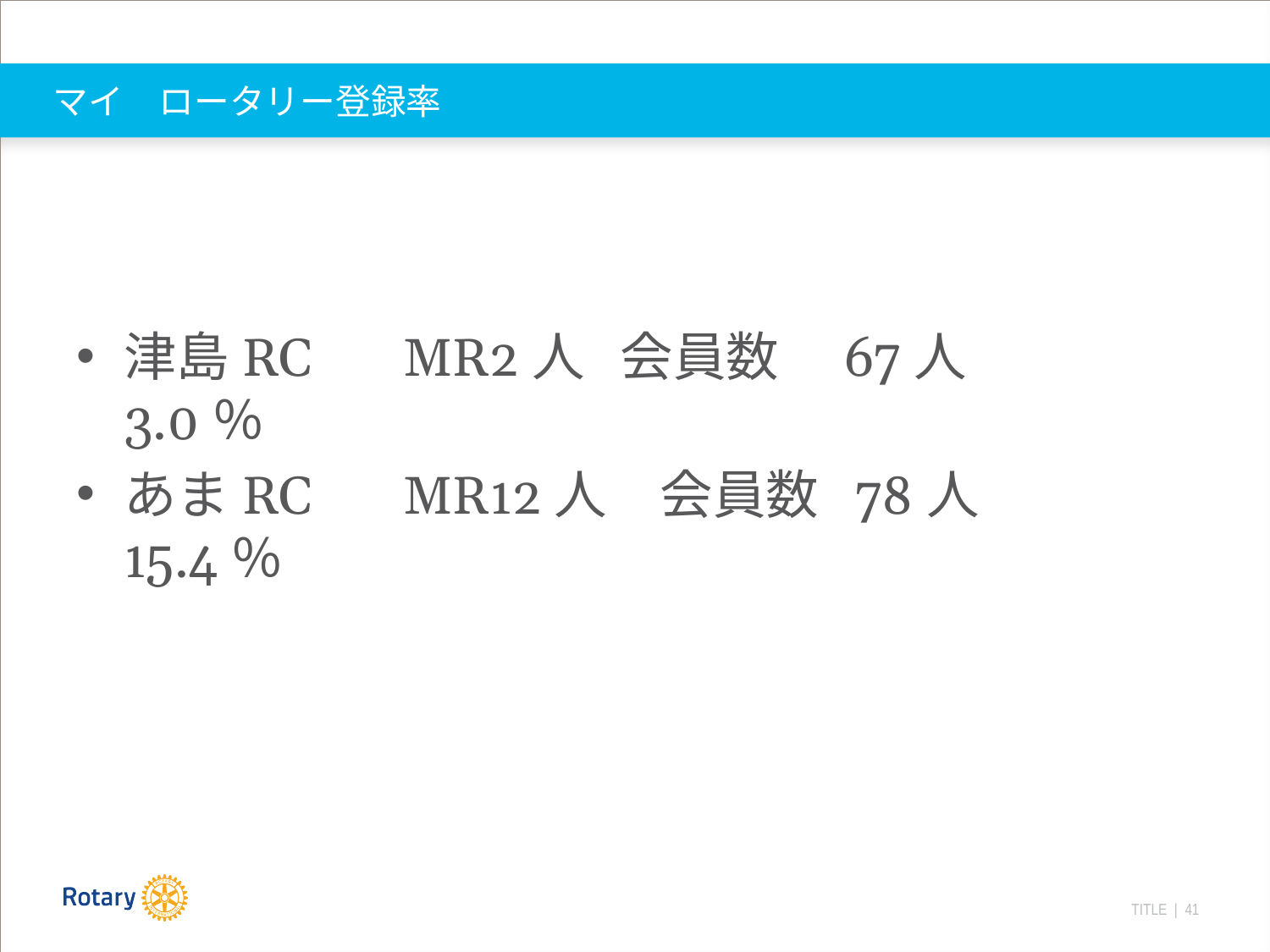

# マイ　ロータリー登録率

津島RC　 MR2人   会員数　67人　  3.0％
あまRC　 MR12人　会員数  78人　15.4％